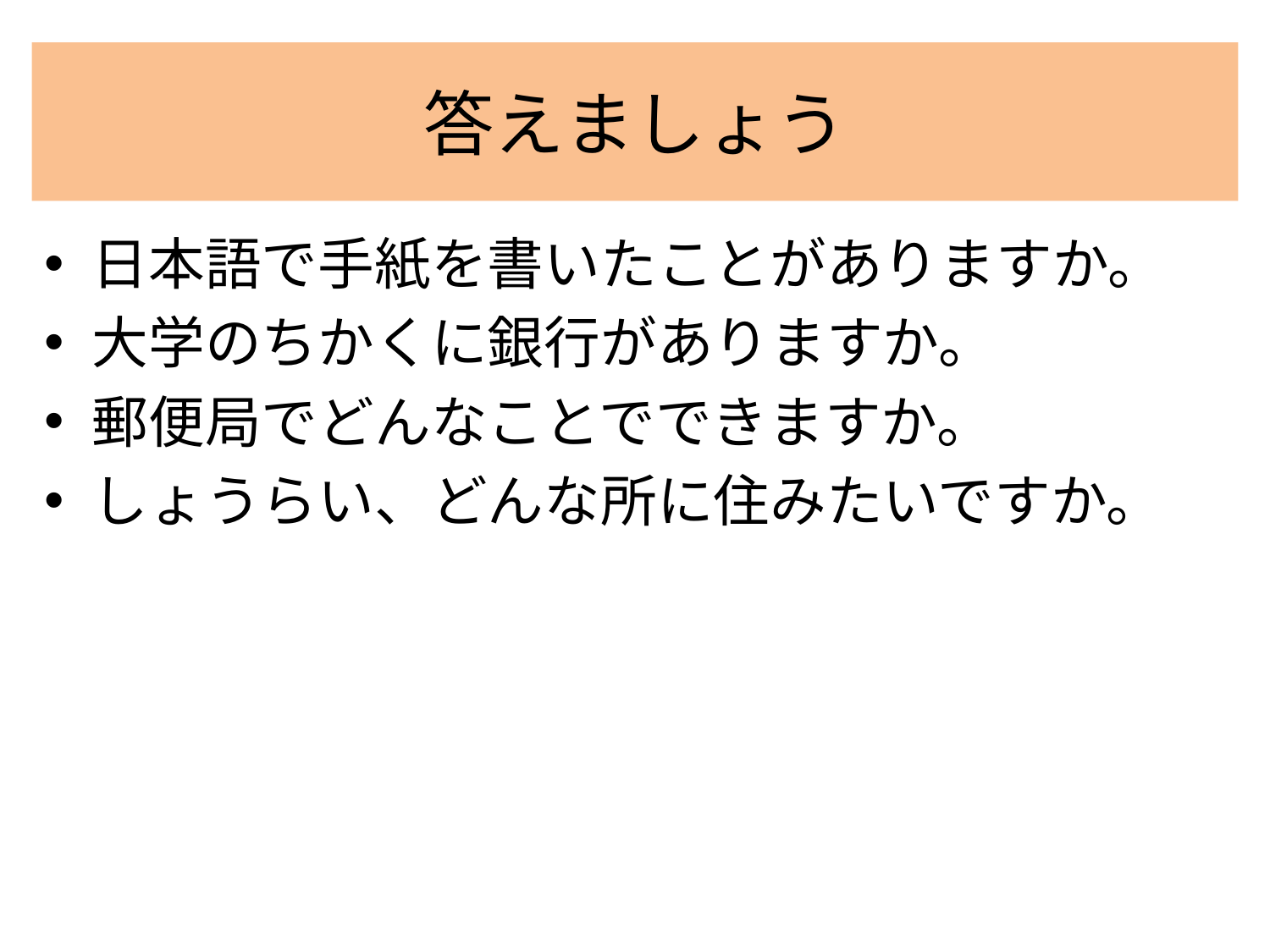

# 答えましょう
日本語で手紙を書いたことがありますか。
大学のちかくに銀行がありますか。
郵便局でどんなことでできますか。
しょうらい、どんな所に住みたいですか。